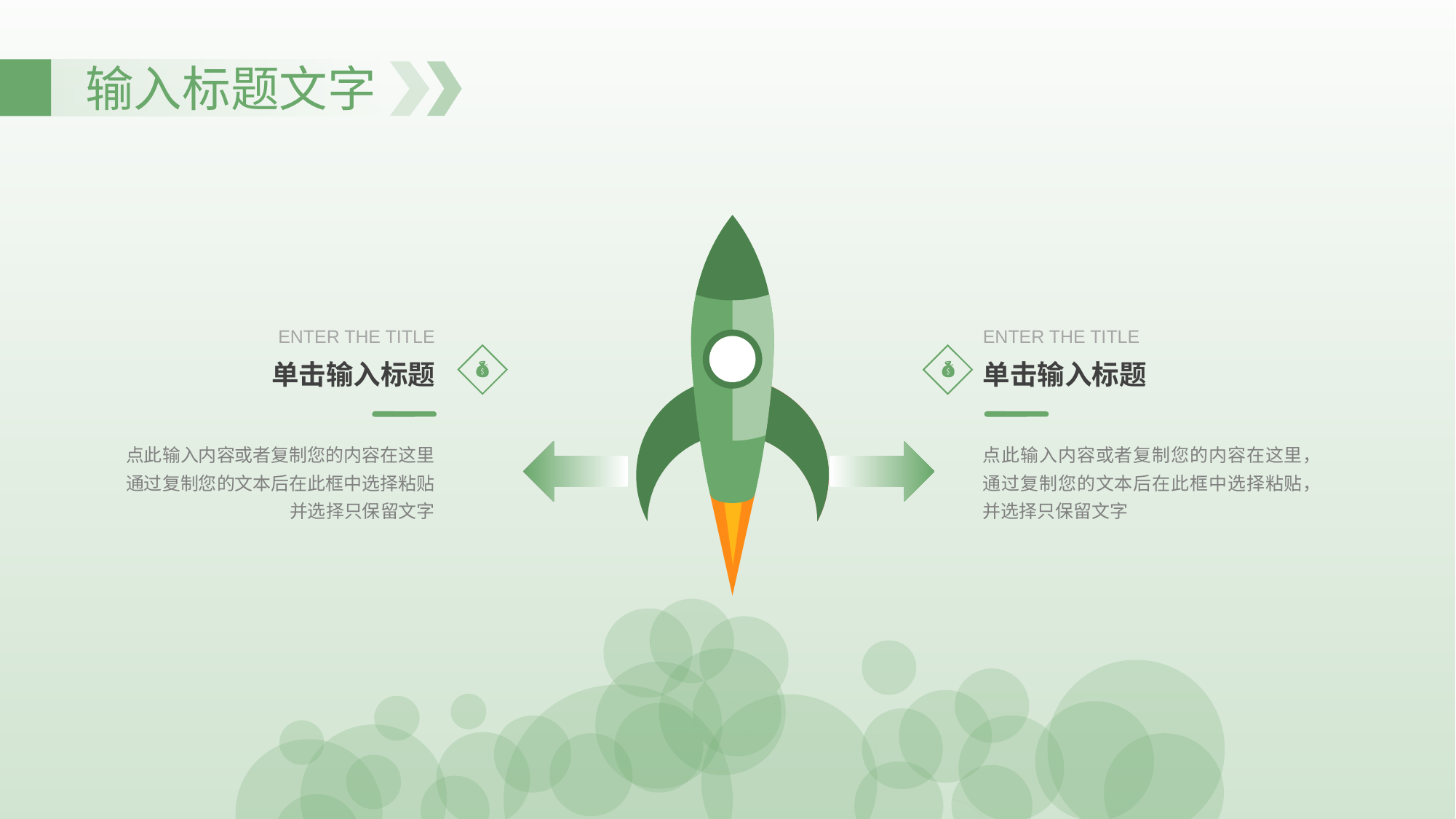

输入标题文字

ENTER THE TITLE
ENTER THE TITLE
单击输入标题

单击输入标题

点此输入内容或者复制您的内容在这里通过复制您的文本后在此框中选择粘贴并选择只保留文字
点此输入内容或者复制您的内容在这里，通过复制您的文本后在此框中选择粘贴，并选择只保留文字